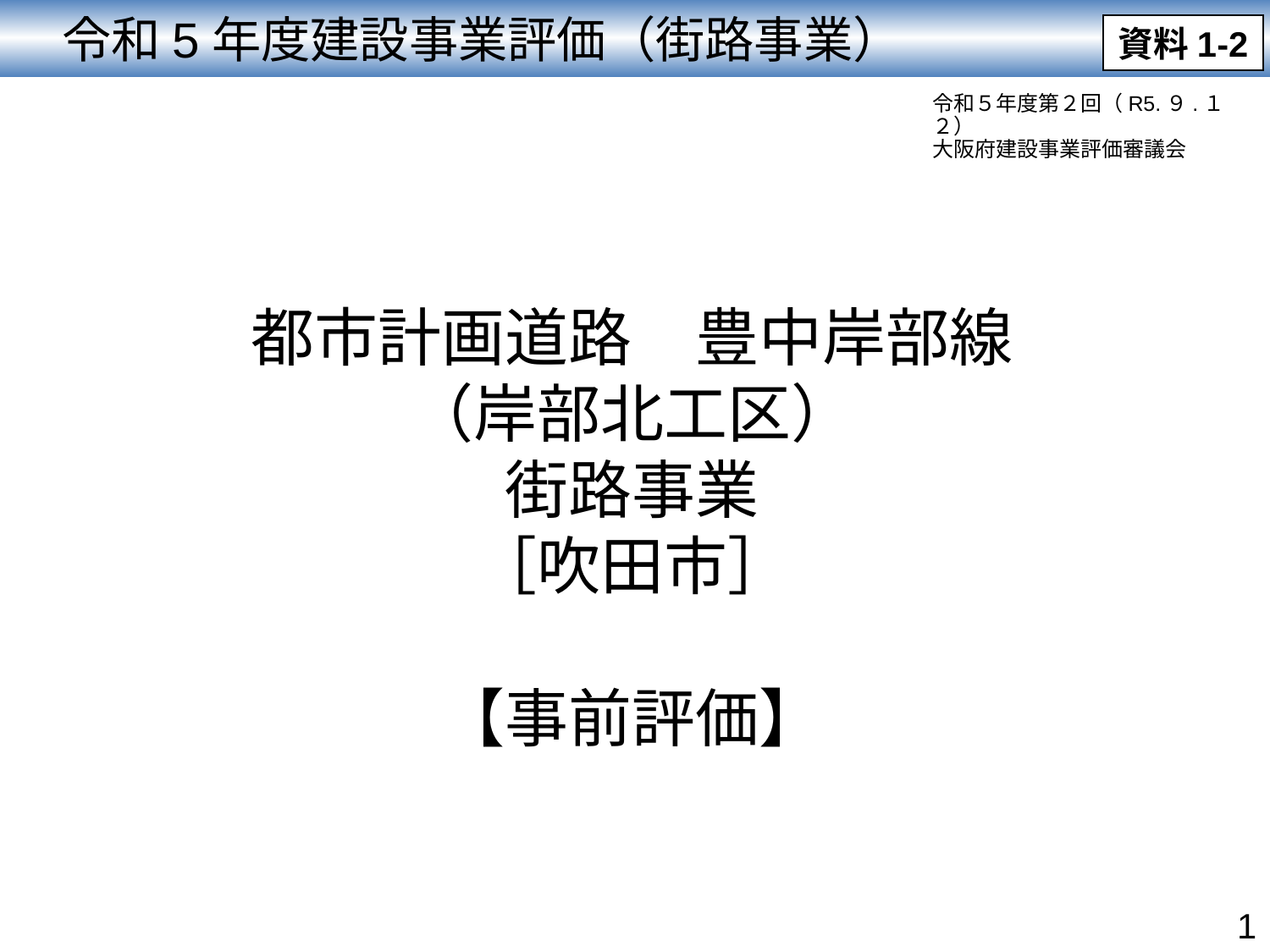

令和5年度建設事業評価（街路事業）
資料1-2
令和５年度第２回（R5.９.１２）
大阪府建設事業評価審議会
都市計画道路　豊中岸部線
（岸部北工区）
街路事業
［吹田市］

【事前評価】
1